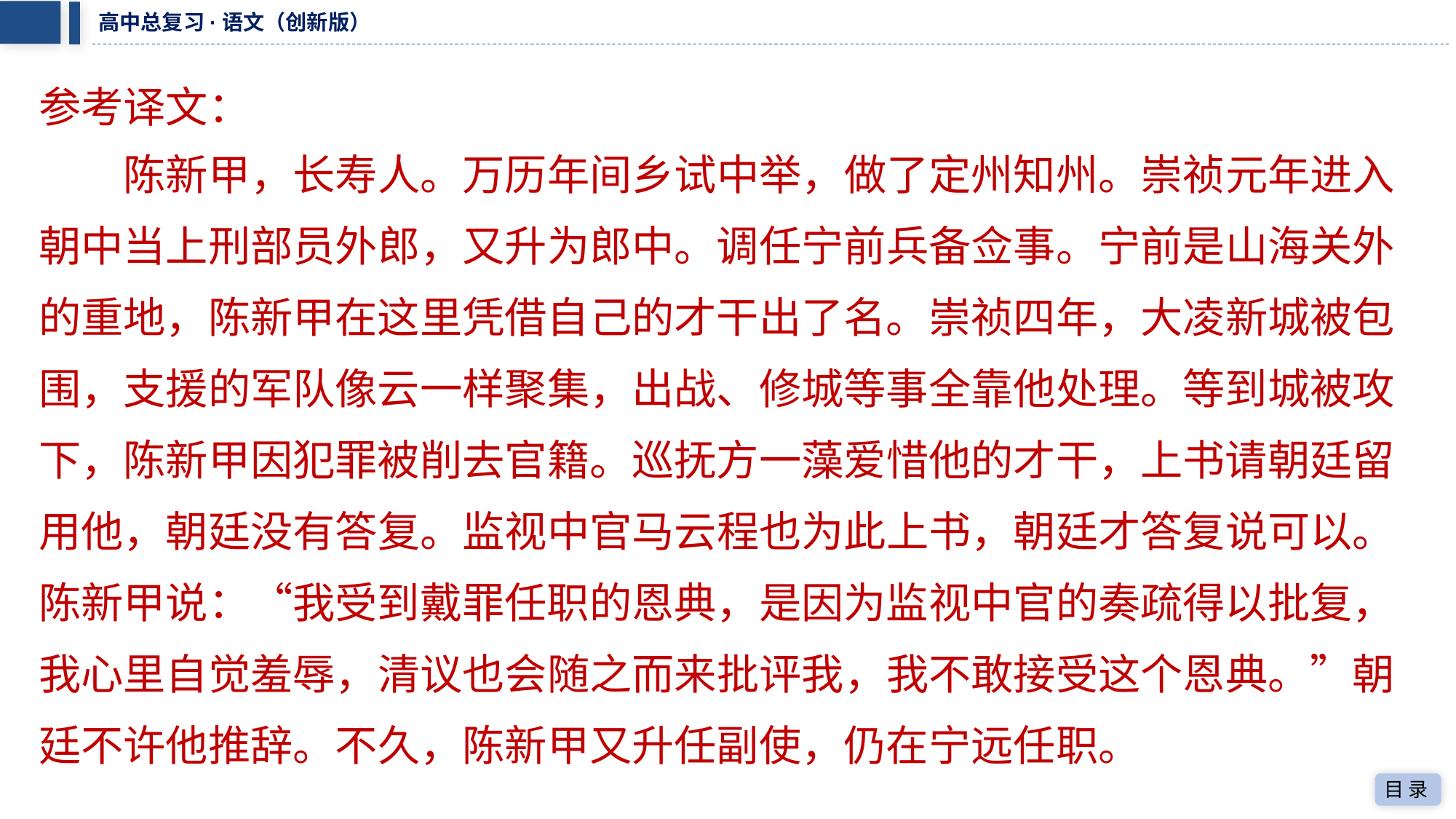

参考译文：
陈新甲，长寿人。万历年间乡试中举，做了定州知州。崇祯元年进入
朝中当上刑部员外郎，又升为郎中。调任宁前兵备佥事。宁前是山海关外
的重地，陈新甲在这里凭借自己的才干出了名。崇祯四年，大凌新城被包
围，支援的军队像云一样聚集，出战、修城等事全靠他处理。等到城被攻
下，陈新甲因犯罪被削去官籍。巡抚方一藻爱惜他的才干，上书请朝廷留
用他，朝廷没有答复。监视中官马云程也为此上书，朝廷才答复说可以。
陈新甲说：“我受到戴罪任职的恩典，是因为监视中官的奏疏得以批复，
我心里自觉羞辱，清议也会随之而来批评我，我不敢接受这个恩典。”朝
廷不许他推辞。不久，陈新甲又升任副使，仍在宁远任职。